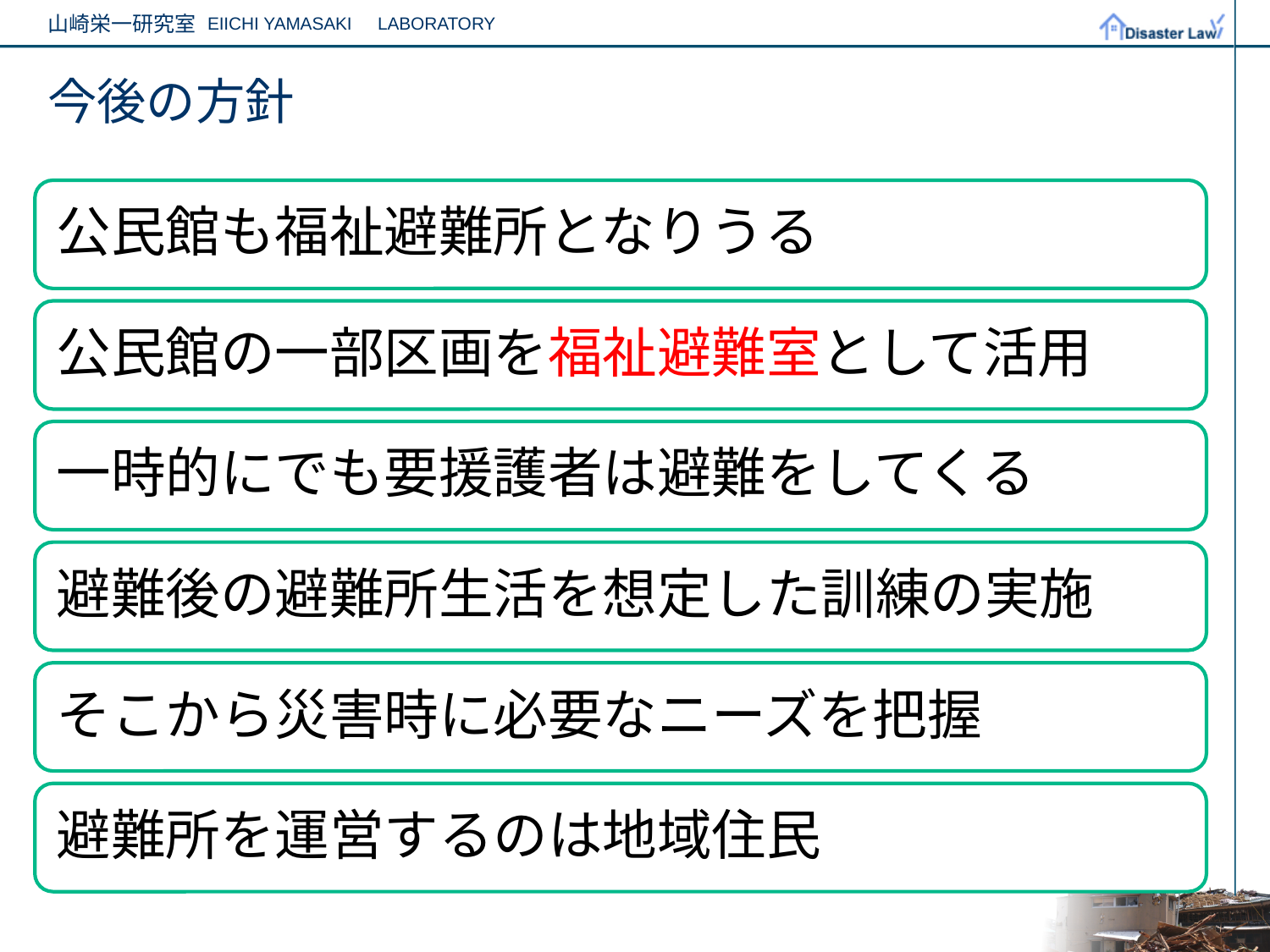

# 今後の方針
公民館も福祉避難所となりうる
公民館の一部区画を福祉避難室として活用
一時的にでも要援護者は避難をしてくる
避難後の避難所生活を想定した訓練の実施
そこから災害時に必要なニーズを把握
避難所を運営するのは地域住民